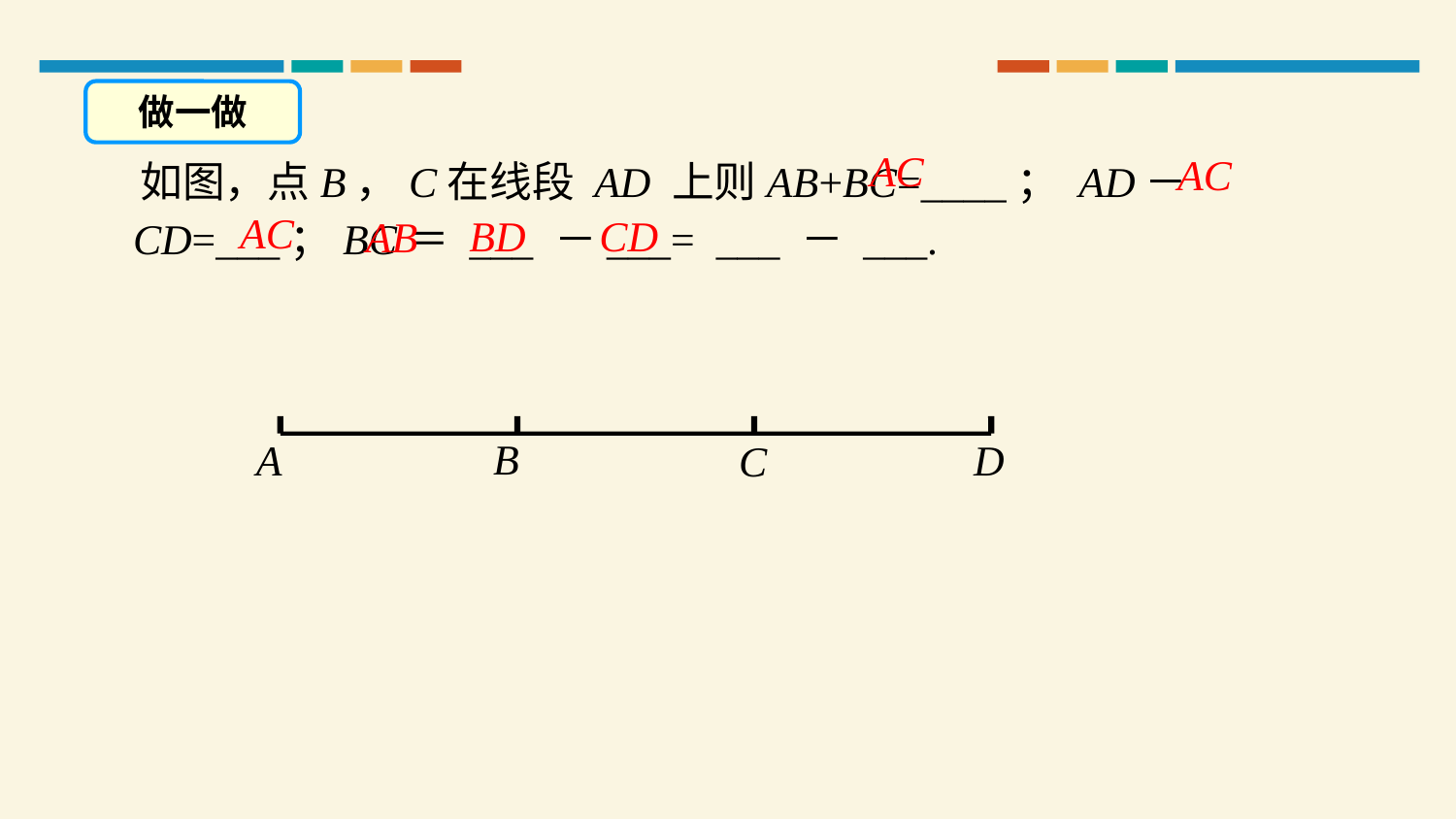

做一做
AC
AC
    如图，点B，C在线段 AD 上则AB+BC=____； AD－CD=___；BC＝ ___ －___=  ___ － ___.

AC
CD
BD
AB

B
A
D
C